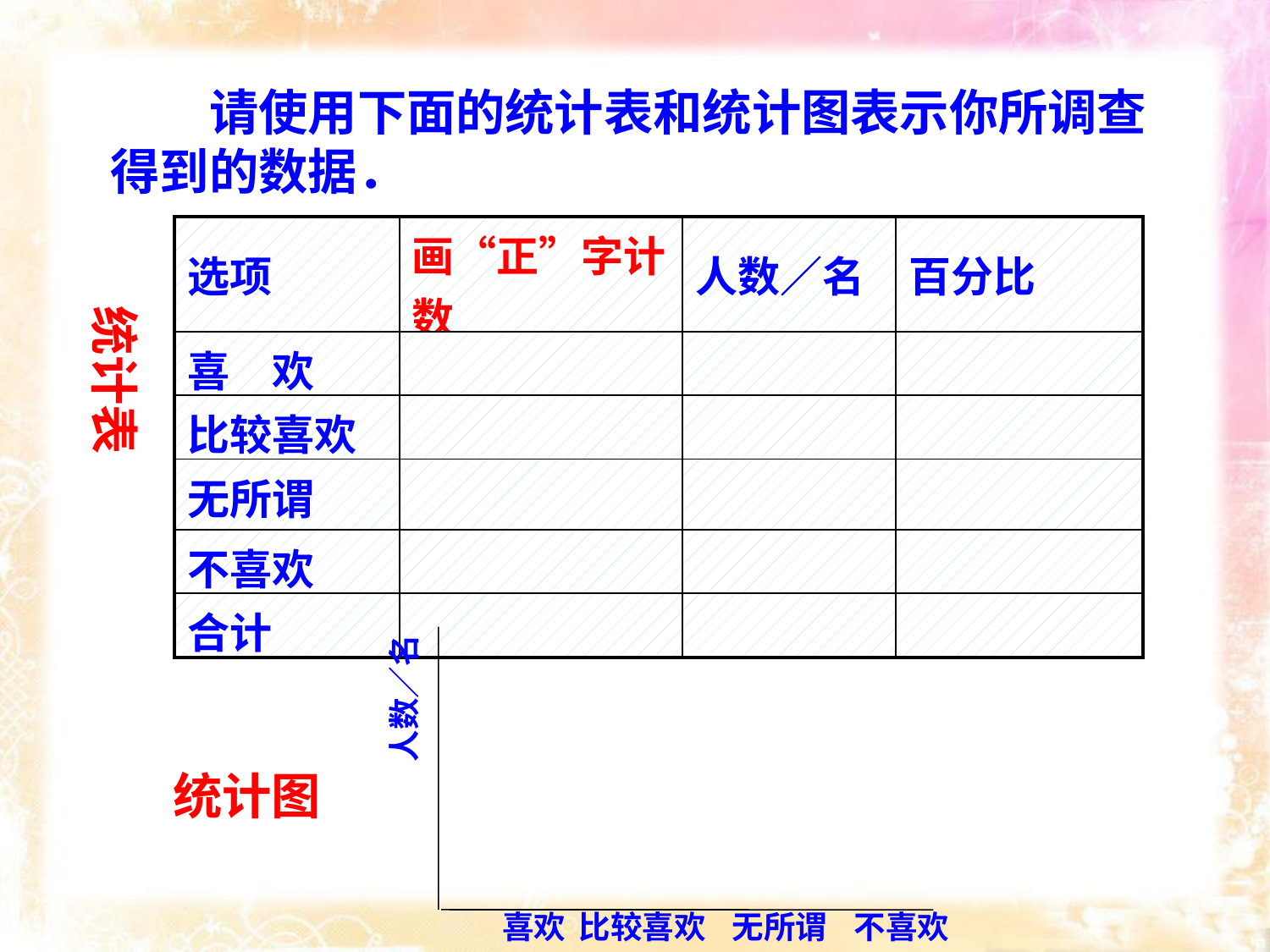

请使用下面的统计表和统计图表示你所调查得到的数据．
| 选项 | 画“正”字计数 | 人数／名 | 百分比 |
| --- | --- | --- | --- |
| 喜　欢 |  |  |  |
| 比较喜欢 |  |  |  |
| 无所谓 |  |  |  |
| 不喜欢 |  |  |  |
| 合计 |  |  |  |

统计表

人数／名
喜欢
比较喜欢
无所谓
不喜欢
统计图